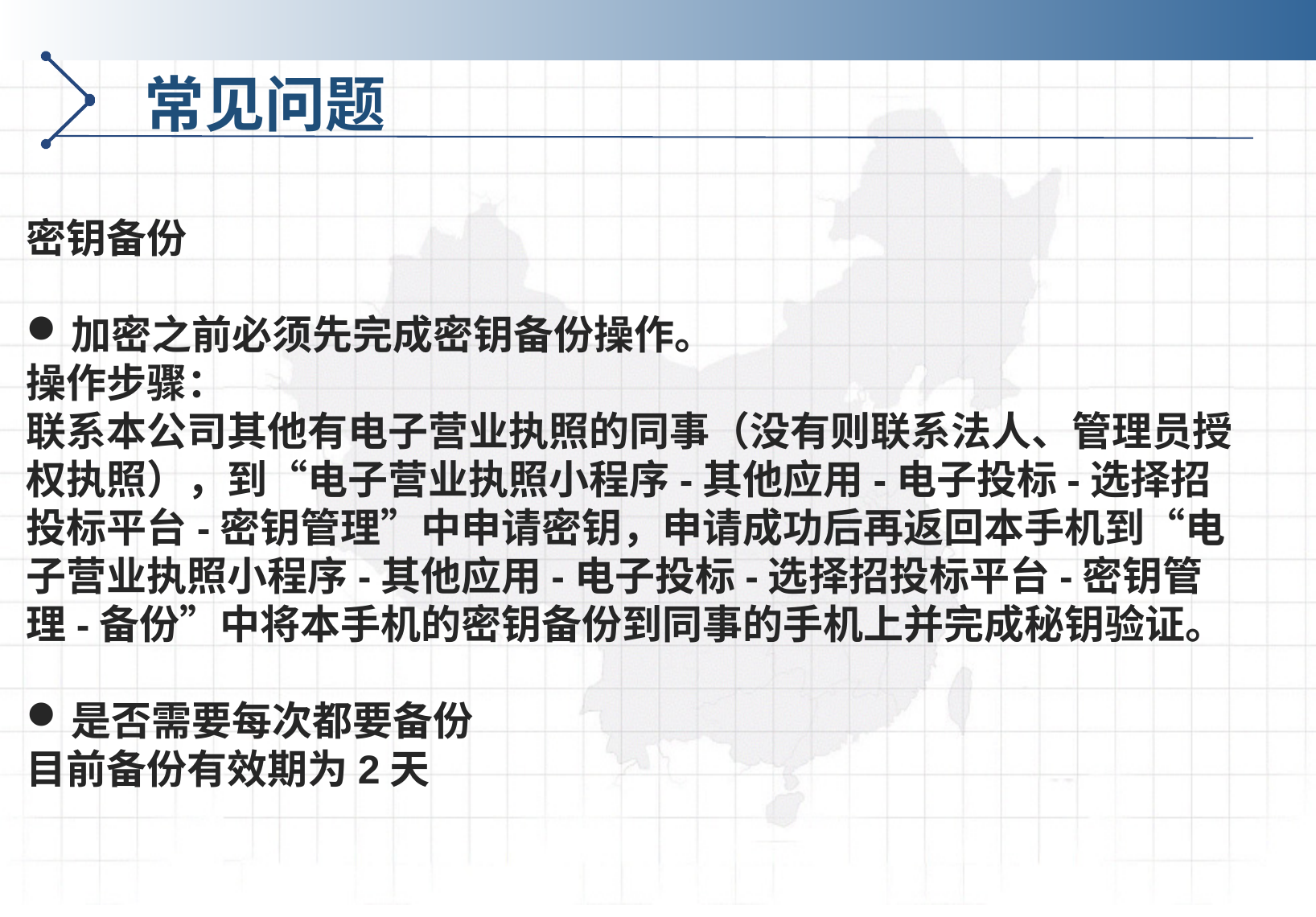

常见问题

密钥备份

加密之前必须先完成密钥备份操作。
操作步骤：
联系本公司其他有电子营业执照的同事（没有则联系法人、管理员授权执照），到“电子营业执照小程序-其他应用-电子投标-选择招投标平台-密钥管理”中申请密钥，申请成功后再返回本手机到“电子营业执照小程序-其他应用-电子投标-选择招投标平台-密钥管理-备份”中将本手机的密钥备份到同事的手机上并完成秘钥验证。

是否需要每次都要备份
目前备份有效期为2天